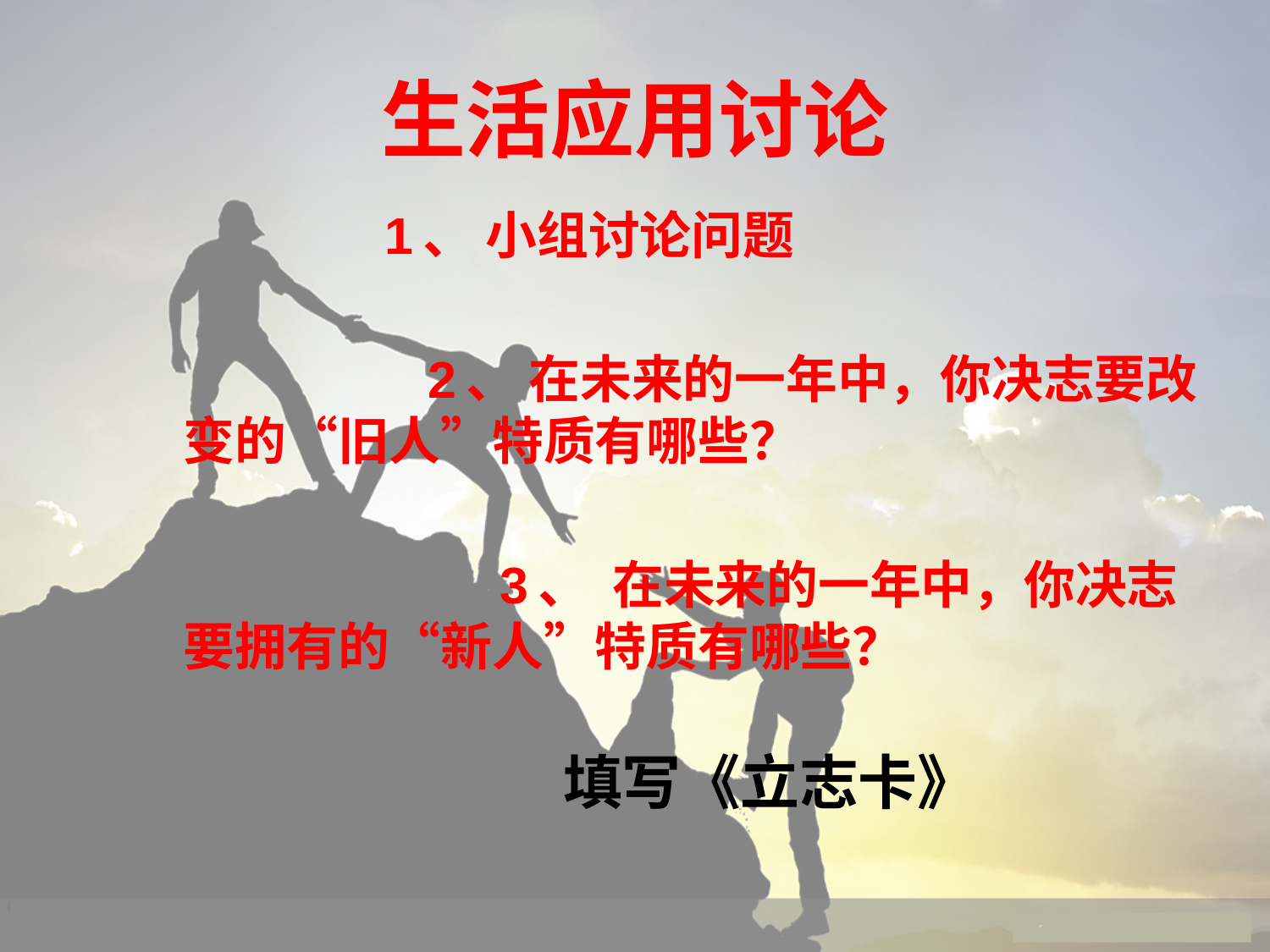

# 生活应用讨论
              1、 小组讨论问题

                 2、 在未来的一年中，你决志要改变的“旧人”特质有哪些？

                      3、  在未来的一年中，你决志要拥有的“新人”特质有哪些？

                                        填写《立志卡》